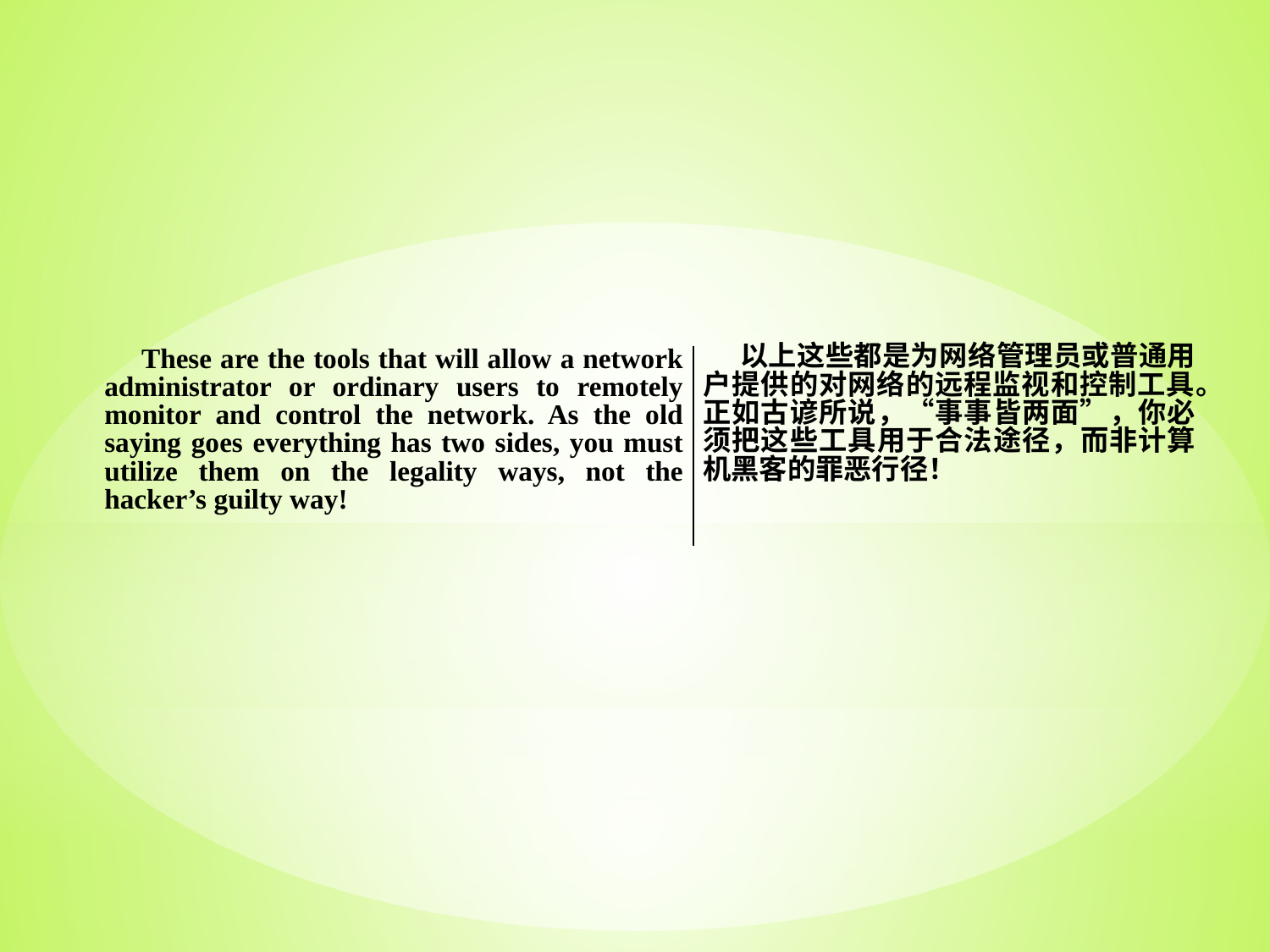

| These are the tools that will allow a network administrator or ordinary users to remotely monitor and control the network. As the old saying goes everything has two sides, you must utilize them on the legality ways, not the hacker’s guilty way! | 以上这些都是为网络管理员或普通用户提供的对网络的远程监视和控制工具。正如古谚所说，“事事皆两面”，你必须把这些工具用于合法途径，而非计算机黑客的罪恶行径！ |
| --- | --- |